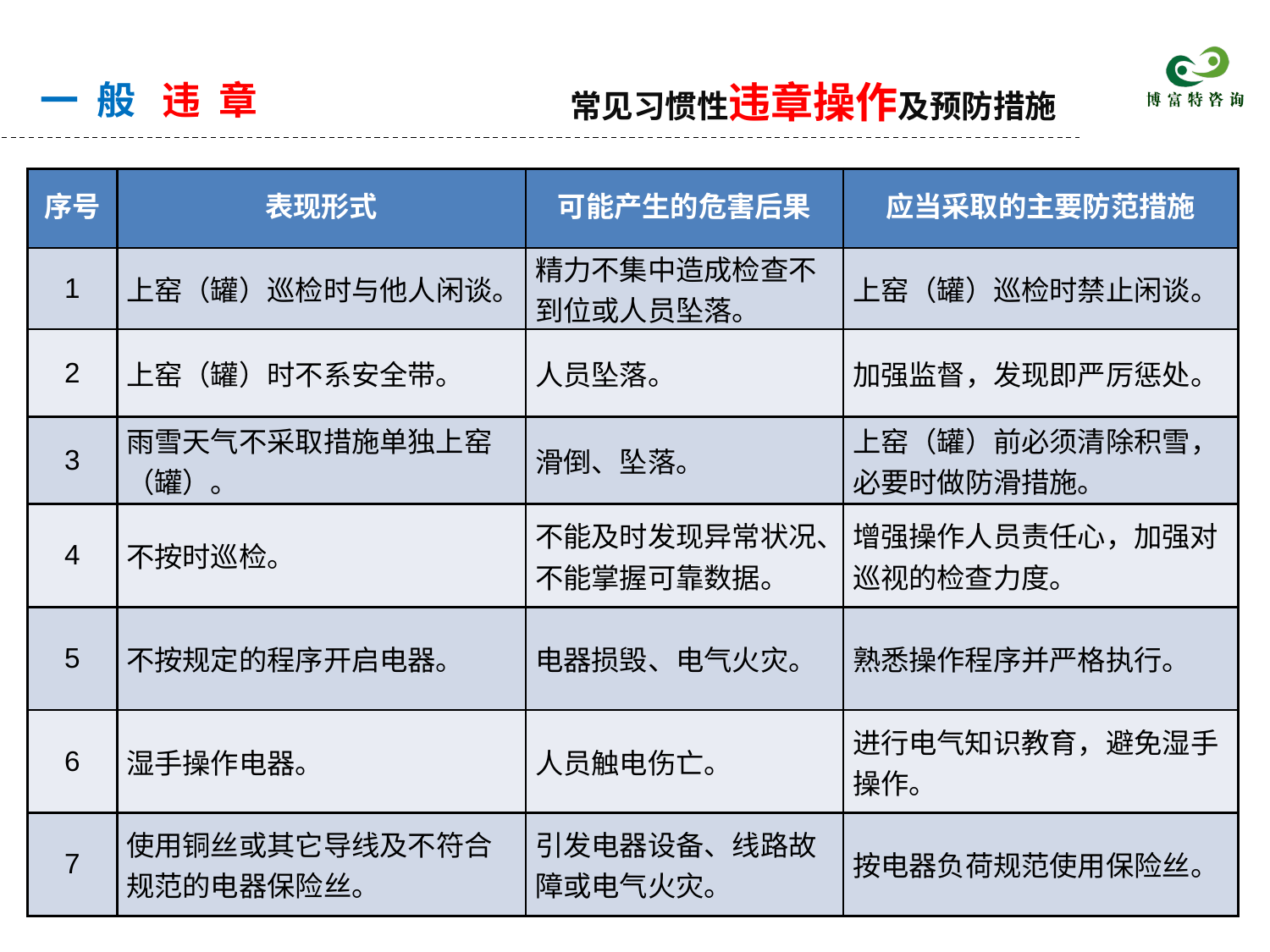

一  般   违  章
| 序号 | 表现形式 | 可能产生的危害后果 | 应当采取的主要防范措施 |
| --- | --- | --- | --- |
| 1 | 上窑（罐）巡检时与他人闲谈。 | 精力不集中造成检查不到位或人员坠落。 | 上窑（罐）巡检时禁止闲谈。 |
| 2 | 上窑（罐）时不系安全带。 | 人员坠落。 | 加强监督，发现即严厉惩处。 |
| 3 | 雨雪天气不采取措施单独上窑（罐）。 | 滑倒、坠落。 | 上窑（罐）前必须清除积雪，必要时做防滑措施。 |
| 4 | 不按时巡检。 | 不能及时发现异常状况、不能掌握可靠数据。 | 增强操作人员责任心，加强对巡视的检查力度。 |
| 5 | 不按规定的程序开启电器。 | 电器损毁、电气火灾。 | 熟悉操作程序并严格执行。 |
| 6 | 湿手操作电器。 | 人员触电伤亡。 | 进行电气知识教育，避免湿手操作。 |
| 7 | 使用铜丝或其它导线及不符合规范的电器保险丝。 | 引发电器设备、线路故障或电气火灾。 | 按电器负荷规范使用保险丝。 |